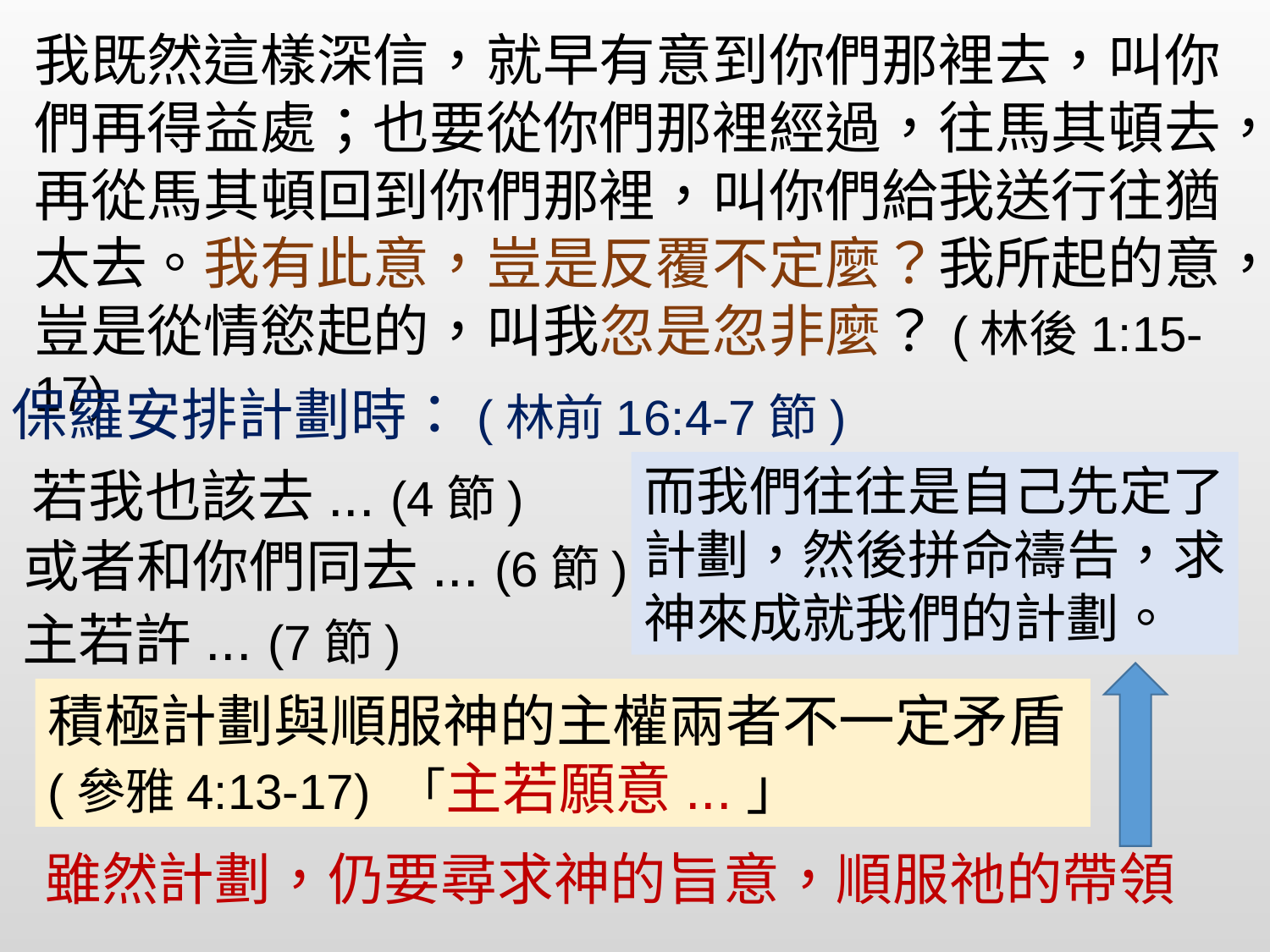

我既然這樣深信，就早有意到你們那裡去，叫你們再得益處；也要從你們那裡經過，往馬其頓去，再從馬其頓回到你們那裡，叫你們給我送行往猶太去。我有此意，豈是反覆不定麼？我所起的意，豈是從情慾起的，叫我忽是忽非麼？(林後1:15-17)
保羅安排計劃時：(林前16:4-7節)
而我們往往是自己先定了
計劃，然後拼命禱告，求
神來成就我們的計劃。
若我也該去... (4節)
或者和你們同去... (6節)
主若許... (7節)

積極計劃與順服神的主權兩者不一定矛盾
(參雅4:13-17) 「主若願意...」
雖然計劃，仍要尋求神的旨意，順服祂的帶領